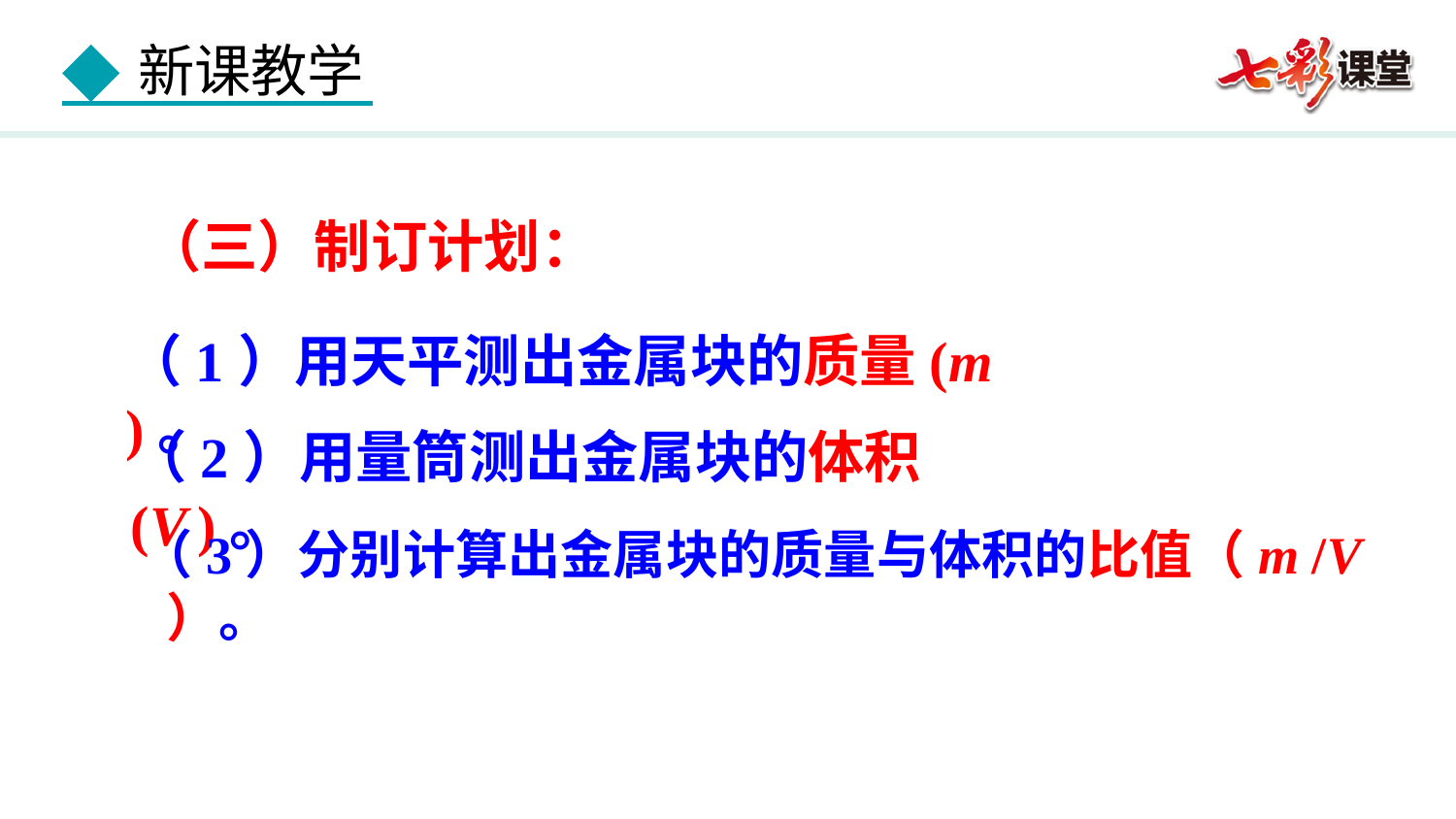

（三）制订计划：
（1）用天平测出金属块的质量(m )。
（2）用量筒测出金属块的体积(V )。
（3）分别计算出金属块的质量与体积的比值（m /V ）。